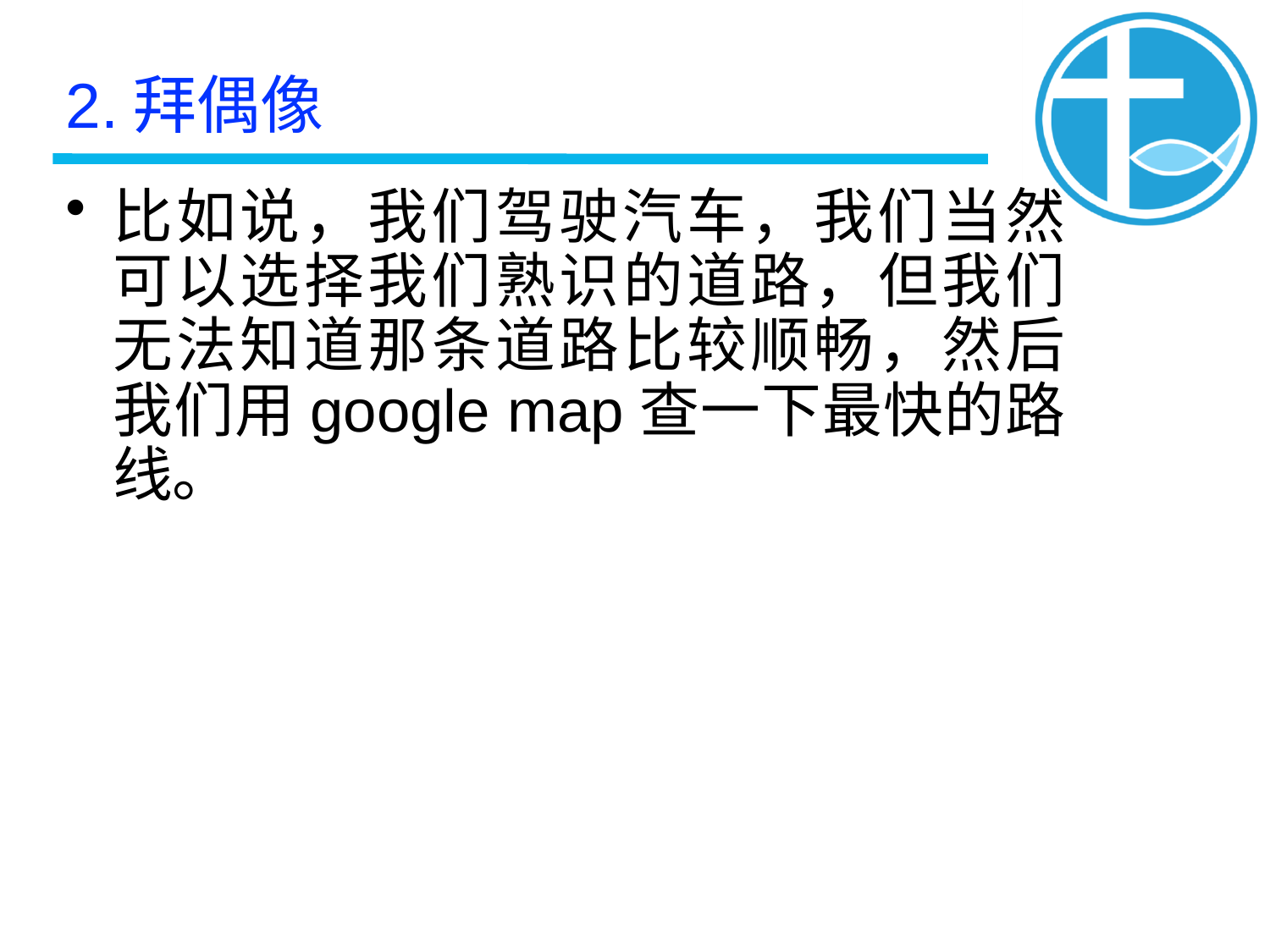

2.拜偶像
比如说，我们驾驶汽车，我们当然可以选择我们熟识的道路，但我们无法知道那条道路比较顺畅，然后我们用google map查一下最快的路线。